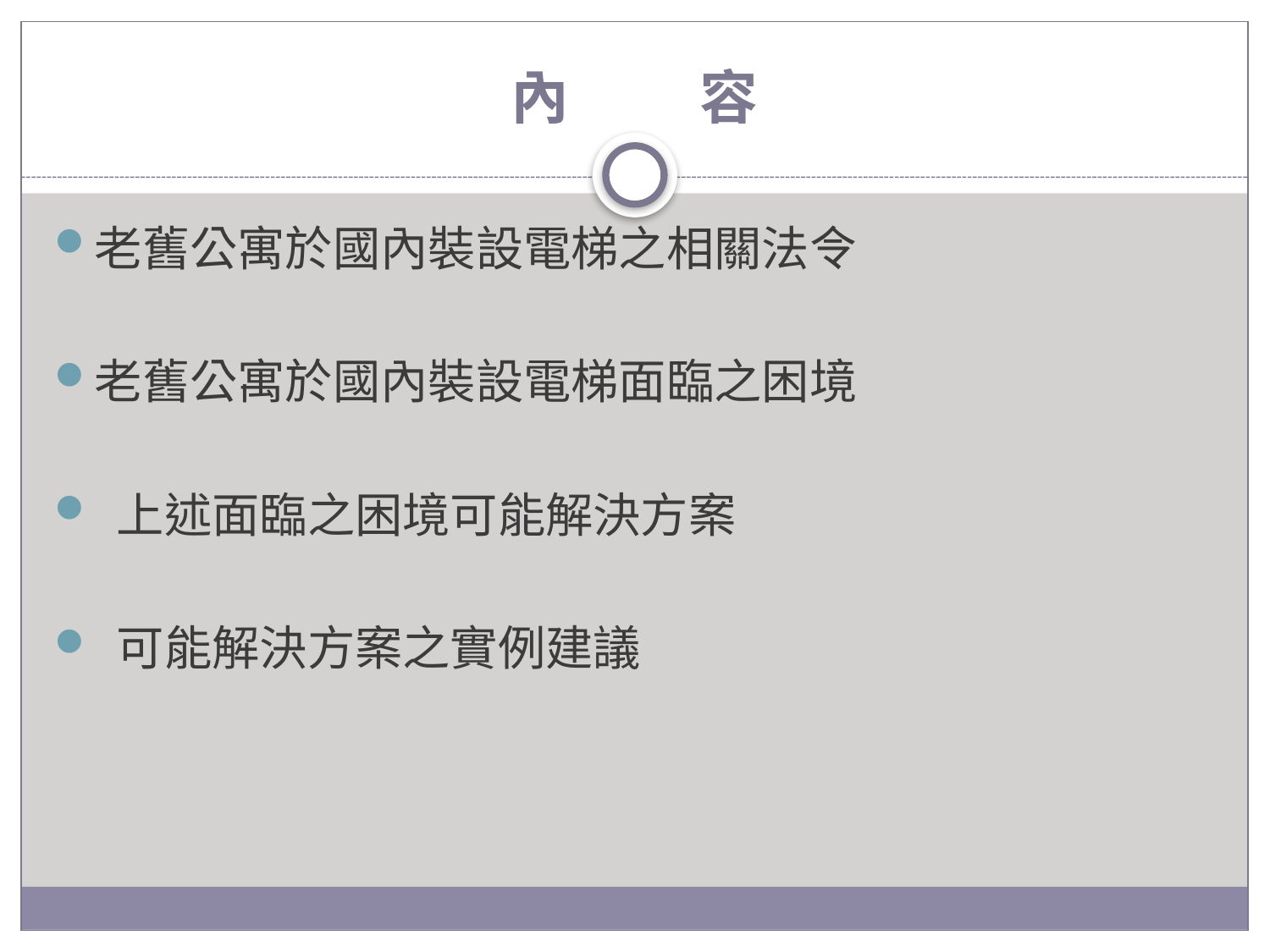

# 內          容
老舊公寓於國內裝設電梯之相關法令

老舊公寓於國內裝設電梯面臨之困境

 上述面臨之困境可能解決方案

 可能解決方案之實例建議